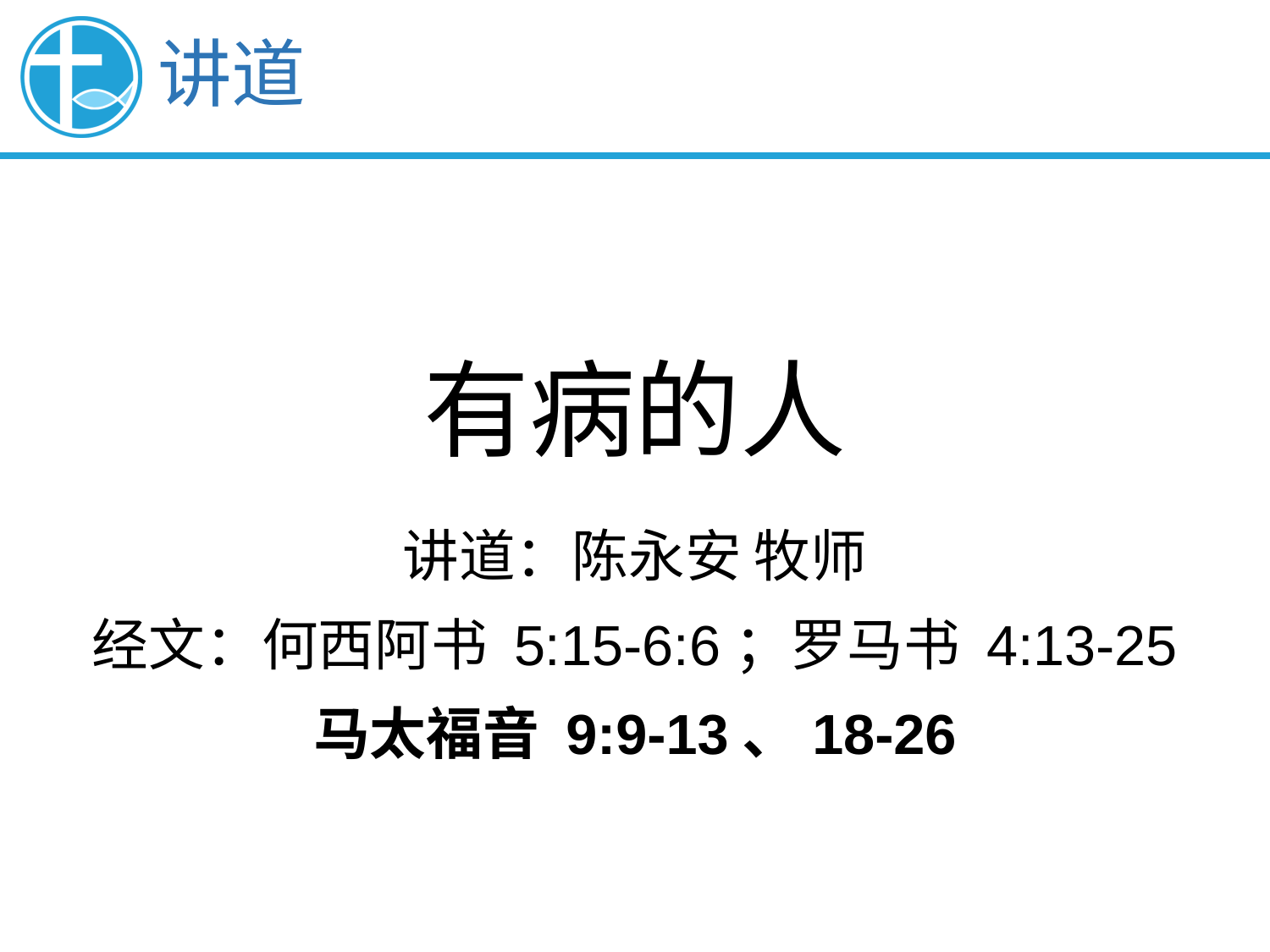

讲道
有病的人
讲道：陈永安 牧师
经文：何西阿书 5:15-6:6；罗马书 4:13-25
马太福音 9:9-13、18-26